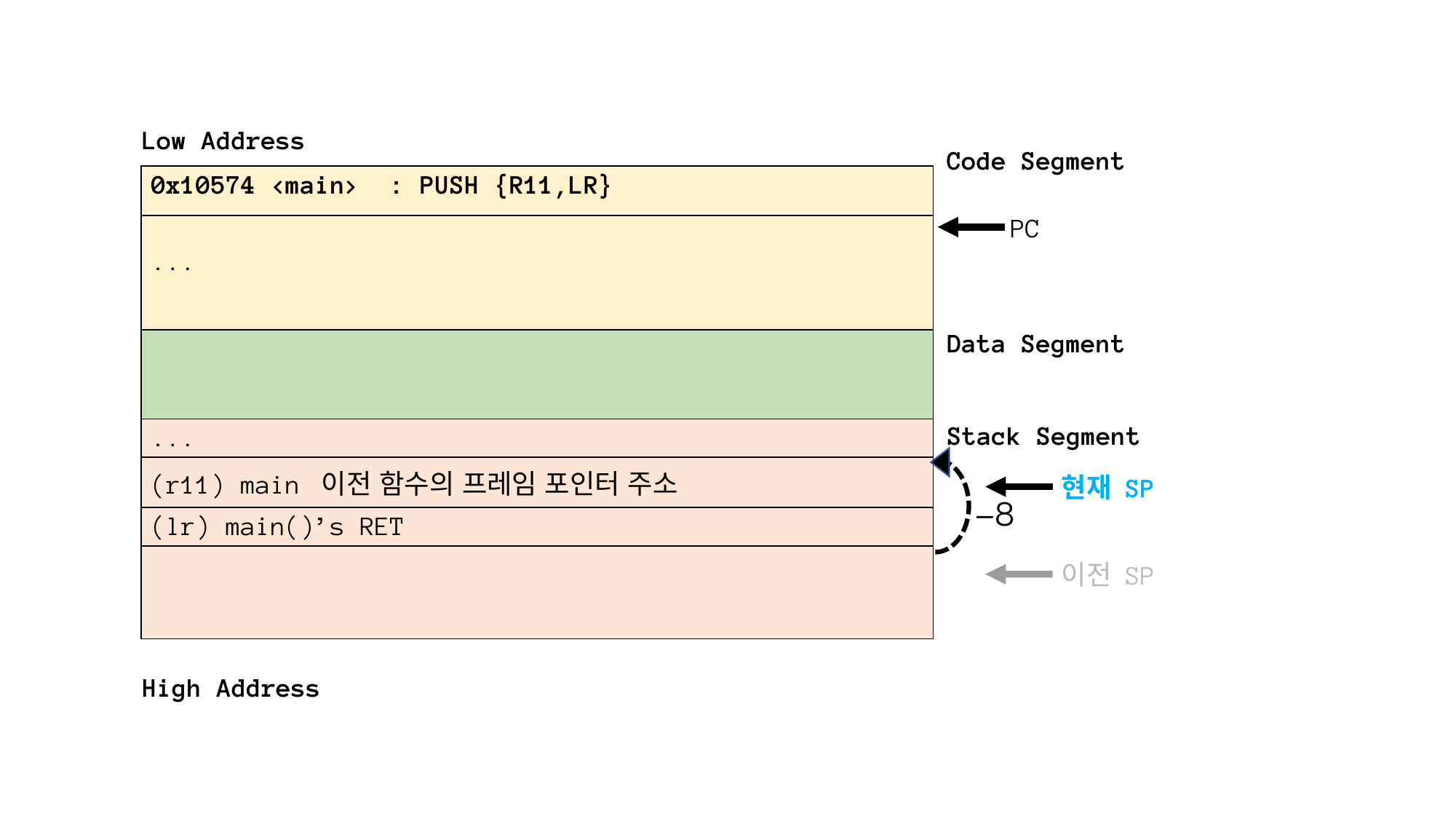

Low Address
Code Segment
| 0x10574 <main> : PUSH {R11,LR} |
| --- |
| ... |
|  |
| ... |
| (r11) main 이전 함수의 프레임 포인터 주소 |
| (lr) main()’s RET |
|  |
PC
Data Segment
Stack Segment

현재 SP
-8
이전 SP
High Address